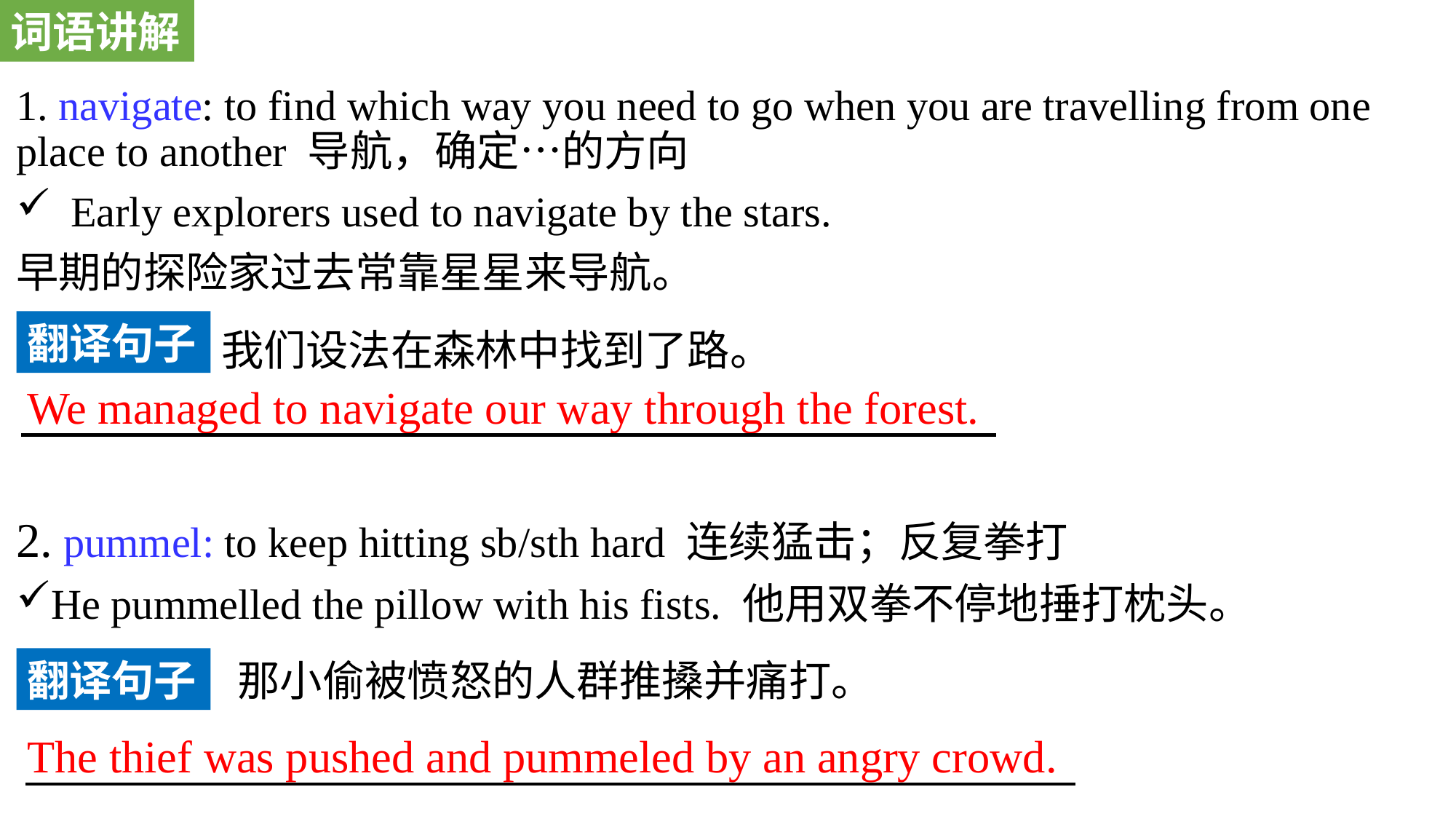

词语讲解
1. navigate: to find which way you need to go when you are travelling from one place to another 导航，确定…的方向
Early explorers used to navigate by the stars.
早期的探险家过去常靠星星来导航。

2. pummel: to keep hitting sb/sth hard 连续猛击；反复拳打
He pummelled the pillow with his fists. 他用双拳不停地捶打枕头。
翻译句子
我们设法在森林中找到了路。
We managed to navigate our way through the forest.
翻译句子
那小偷被愤怒的人群推搡并痛打。
The thief was pushed and pummeled by an angry crowd.